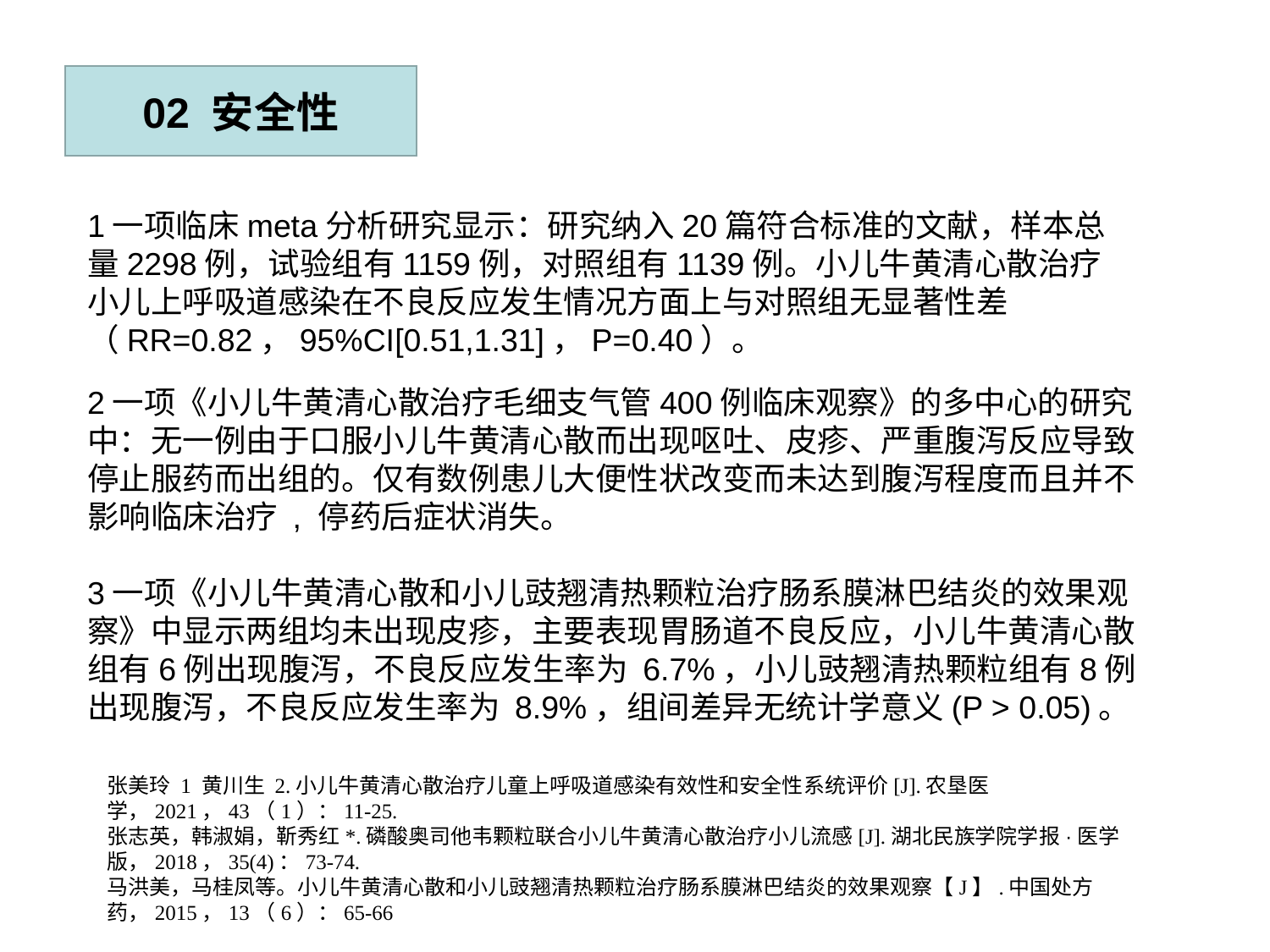

02 安全性
1一项临床meta分析研究显示：研究纳入20篇符合标准的文献，样本总量2298例，试验组有1159例，对照组有1139例。小儿牛黄清心散治疗小儿上呼吸道感染在不良反应发生情况方面上与对照组无显著性差（RR=0.82，95%CI[0.51,1.31]，P=0.40）。
2一项《小儿牛黄清心散治疗毛细支气管400例临床观察》的多中心的研究中：无一例由于口服小儿牛黄清心散而出现呕吐、皮疹、严重腹泻反应导致停止服药而出组的。仅有数例患儿大便性状改变而未达到腹泻程度而且并不影响临床治疗 , 停药后症状消失。
 3一项《小儿牛黄清心散和小儿豉翘清热颗粒治疗肠系膜淋巴结炎的效果观察》中显示两组均未出现皮疹，主要表现胃肠道不良反应，小儿牛黄清心散组有6例出现腹泻，不良反应发生率为 6.7%，小儿豉翘清热颗粒组有8例出现腹泻，不良反应发生率为 8.9%，组间差异无统计学意义(P > 0.05)。

张美玲 1 黄川生 2.小儿牛黄清心散治疗儿童上呼吸道感染有效性和安全性系统评价[J].农垦医学，2021，43（1）：11-25.
张志英，韩淑娟，靳秀红*.磷酸奥司他韦颗粒联合小儿牛黄清心散治疗小儿流感[J].湖北民族学院学报·医学版，2018，35(4)：73-74.
马洪美，马桂凤等。小儿牛黄清心散和小儿豉翘清热颗粒治疗肠系膜淋巴结炎的效果观察【J】.中国处方药，2015，13（6）：65-66